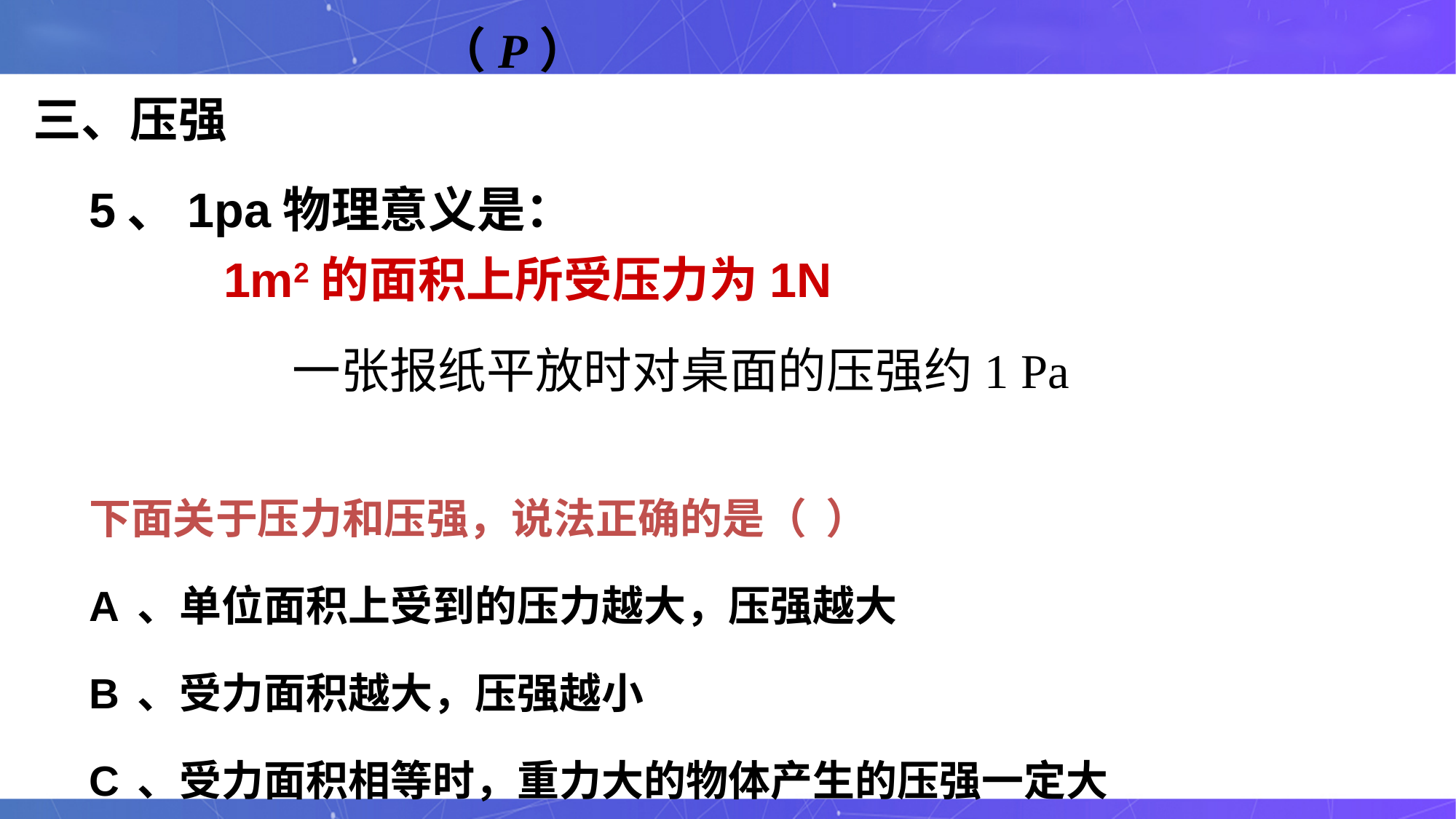

（P）
三、压强
5、1pa物理意义是：
          1m2的面积上所受压力为1N
一张报纸平放时对桌面的压强约1 Pa
下面关于压力和压强，说法正确的是（  ）
A、单位面积上受到的压力越大，压强越大
B、受力面积越大，压强越小
C、受力面积相等时，重力大的物体产生的压强一定大
D、压力越小，压强越小